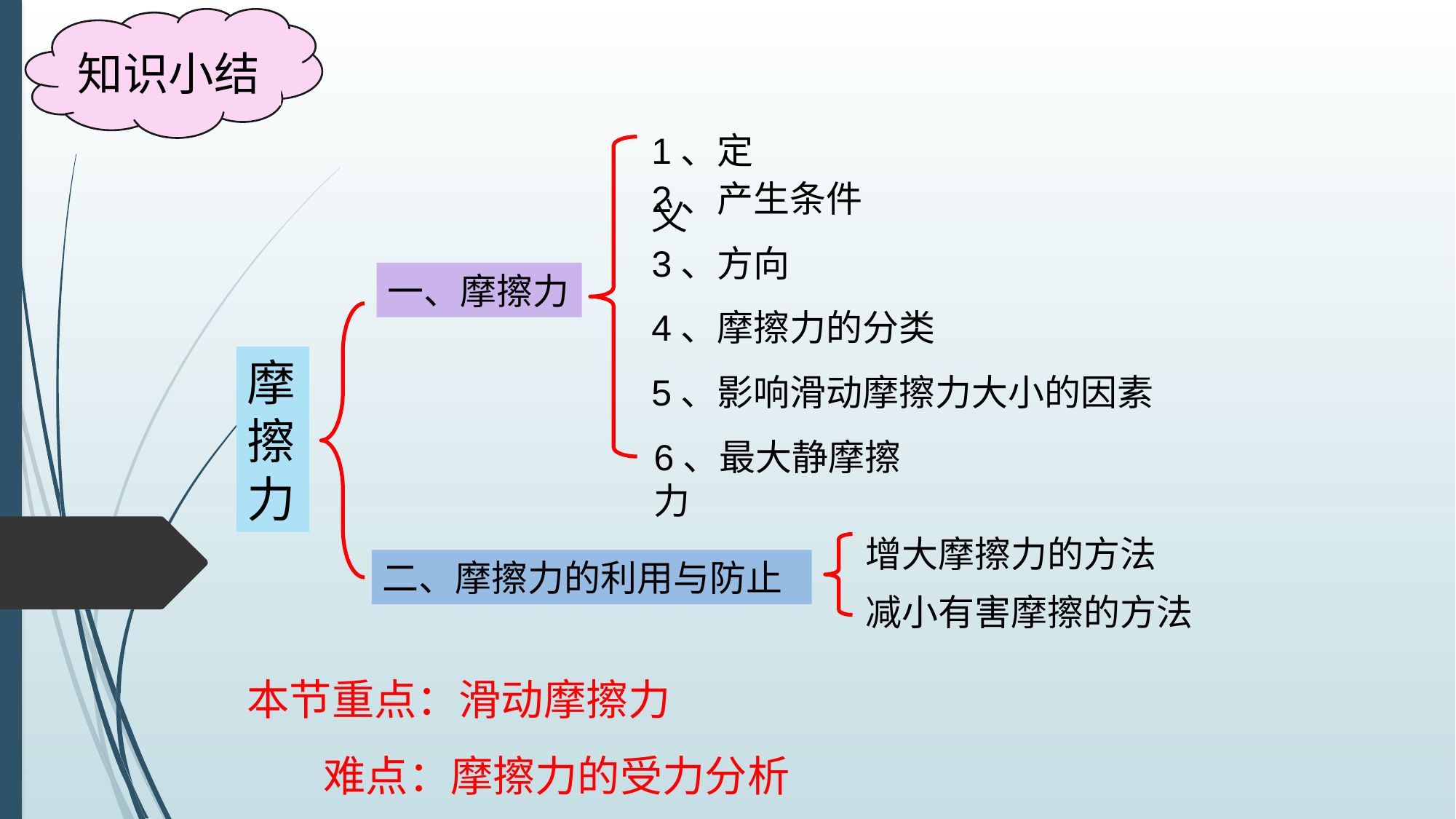

知识小结
1、定义

2、产生条件
3、方向
一、摩擦力
4、摩擦力的分类

摩擦力
5、影响滑动摩擦力大小的因素
6、最大静摩擦力
增大摩擦力的方法

二、摩擦力的利用与防止
减小有害摩擦的方法
本节重点：滑动摩擦力
       难点：摩擦力的受力分析